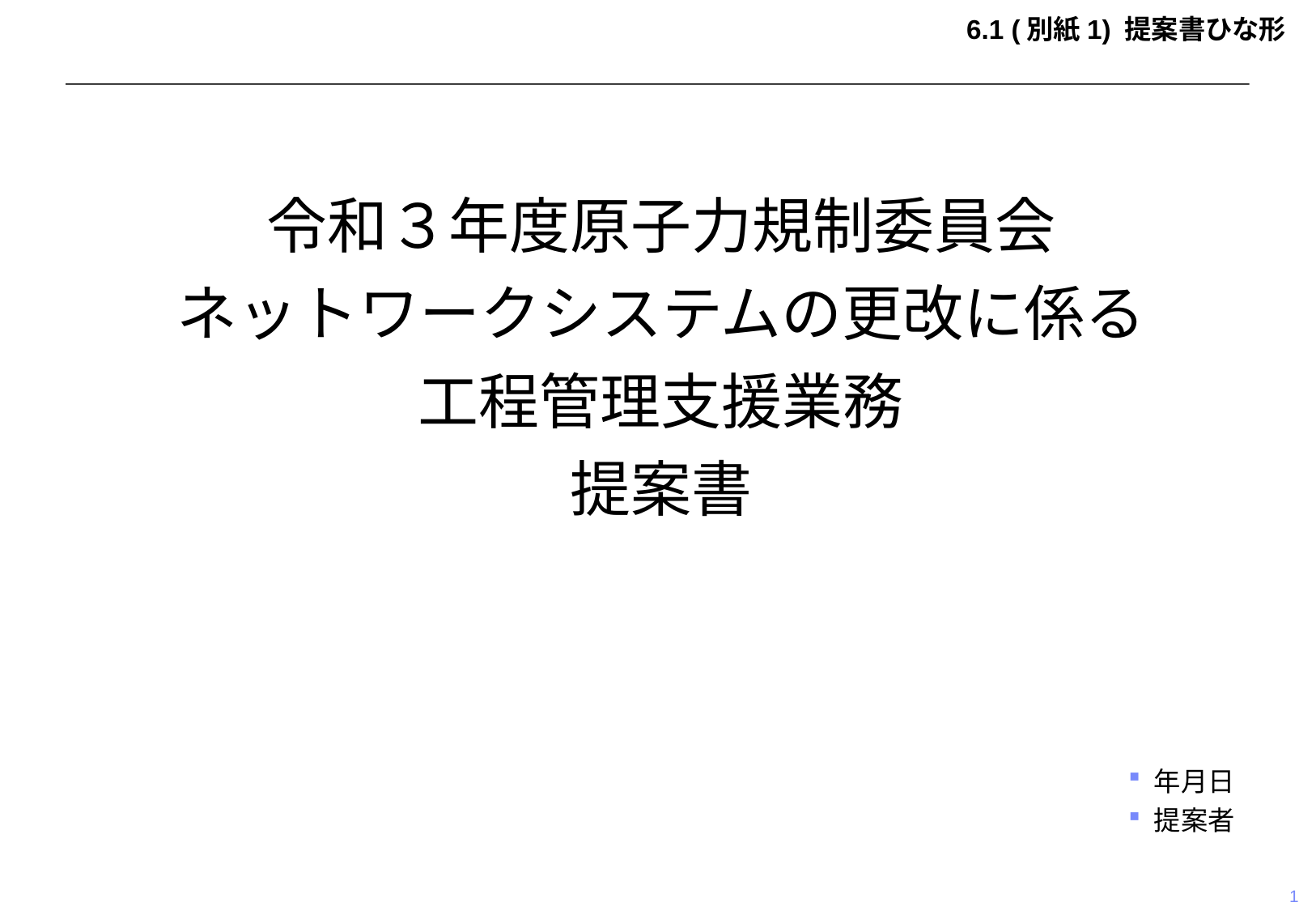

6.1 (別紙1) 提案書ひな形
令和３年度原子力規制委員会
ネットワークシステムの更改に係る
工程管理支援業務
提案書

年月日
提案者

1